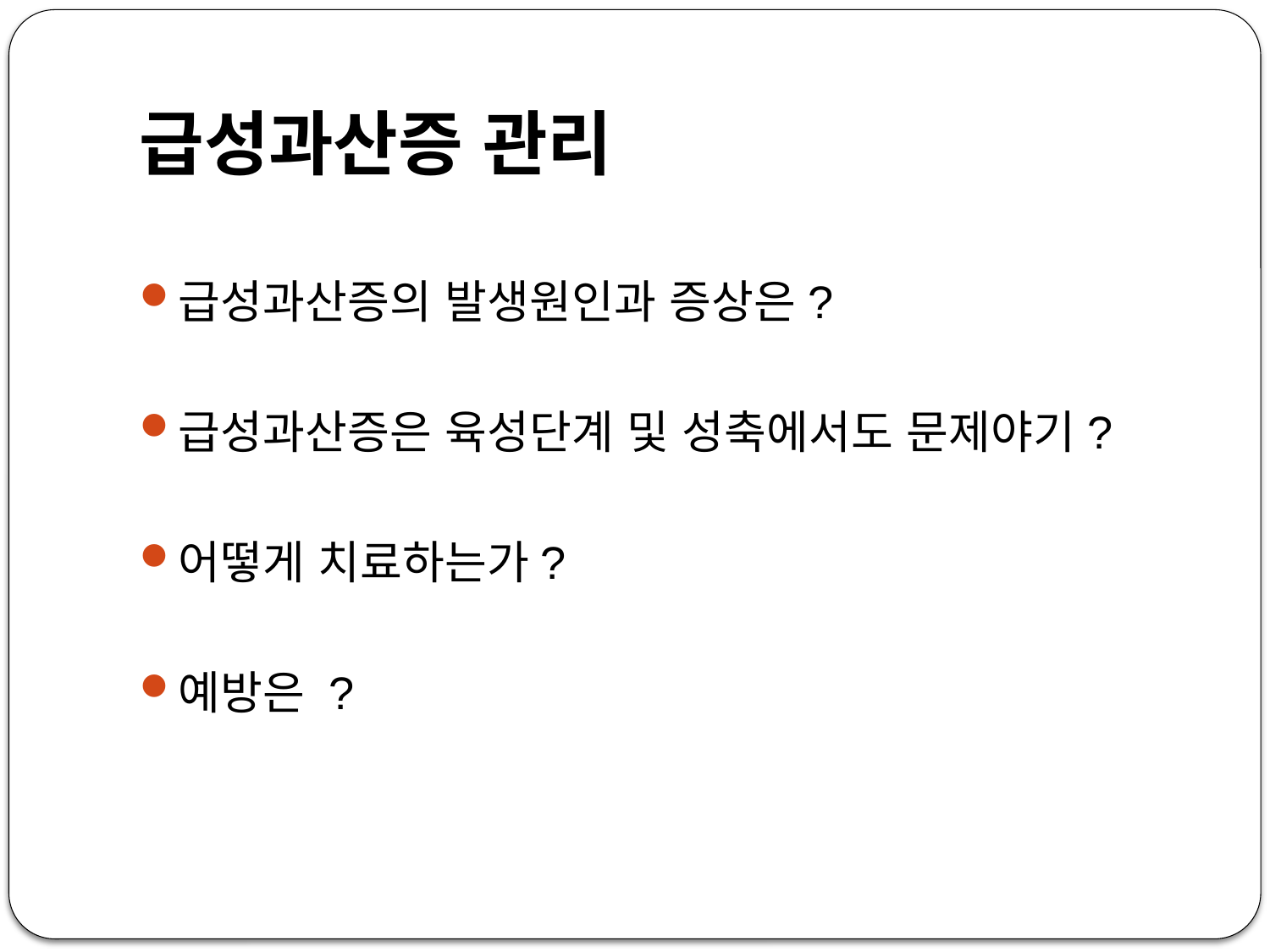

# 급성과산증 관리

급성과산증의 발생원인과 증상은?

급성과산증은 육성단계 및 성축에서도 문제야기?

어떻게 치료하는가?

예방은 ?